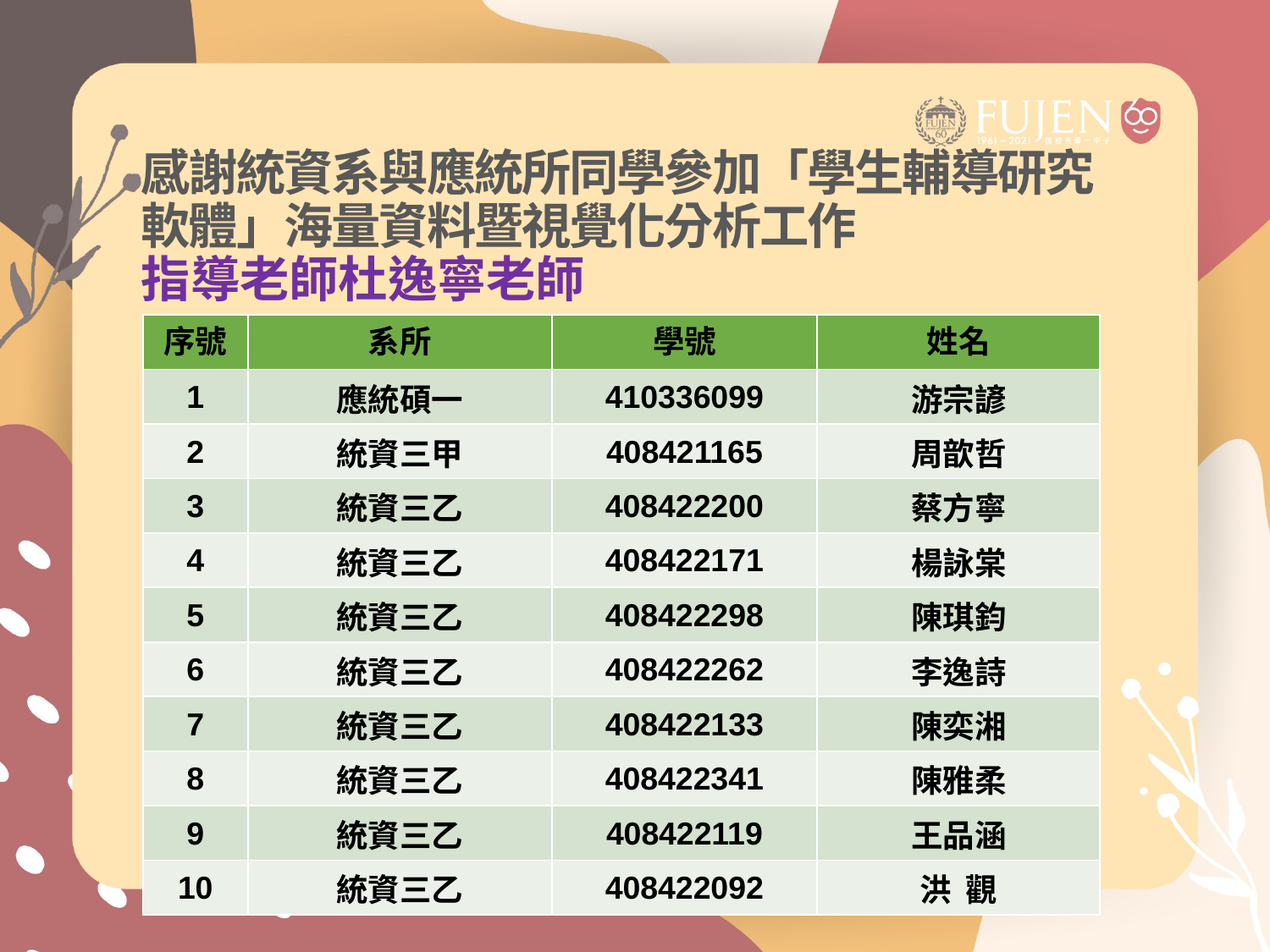

# 感謝統資系與應統所同學參加「學生輔導研究軟體」海量資料暨視覺化分析工作 指導老師杜逸寧老師
| 序號 | 系所 | 學號 | 姓名 |
| --- | --- | --- | --- |
| 1 | 應統碩一 | 410336099 | 游宗諺 |
| 2 | 統資三甲 | 408421165 | 周歆哲 |
| 3 | 統資三乙 | 408422200 | 蔡方寧 |
| 4 | 統資三乙 | 408422171 | 楊詠棠 |
| 5 | 統資三乙 | 408422298 | 陳琪鈞 |
| 6 | 統資三乙 | 408422262 | 李逸詩 |
| 7 | 統資三乙 | 408422133 | 陳奕湘 |
| 8 | 統資三乙 | 408422341 | 陳雅柔 |
| 9 | 統資三乙 | 408422119 | 王品涵 |
| 10 | 統資三乙 | 408422092 | 洪 觀 |